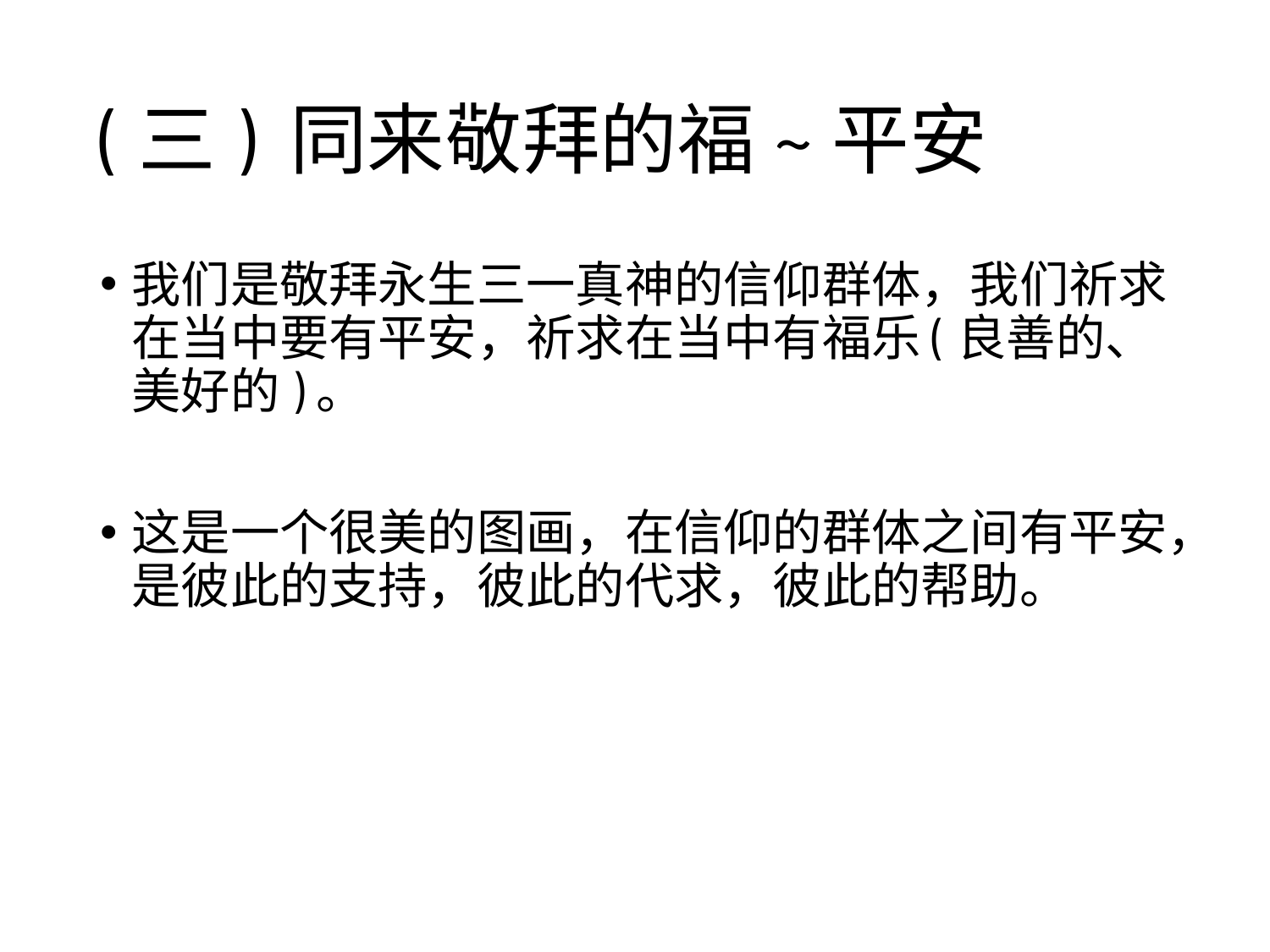

# (三) 同来敬拜的福~平安
我们是敬拜永生三一真神的信仰群体，我们祈求在当中要有平安，祈求在当中有福乐(良善的、美好的)。

这是一个很美的图画，在信仰的群体之间有平安，是彼此的支持，彼此的代求，彼此的帮助。